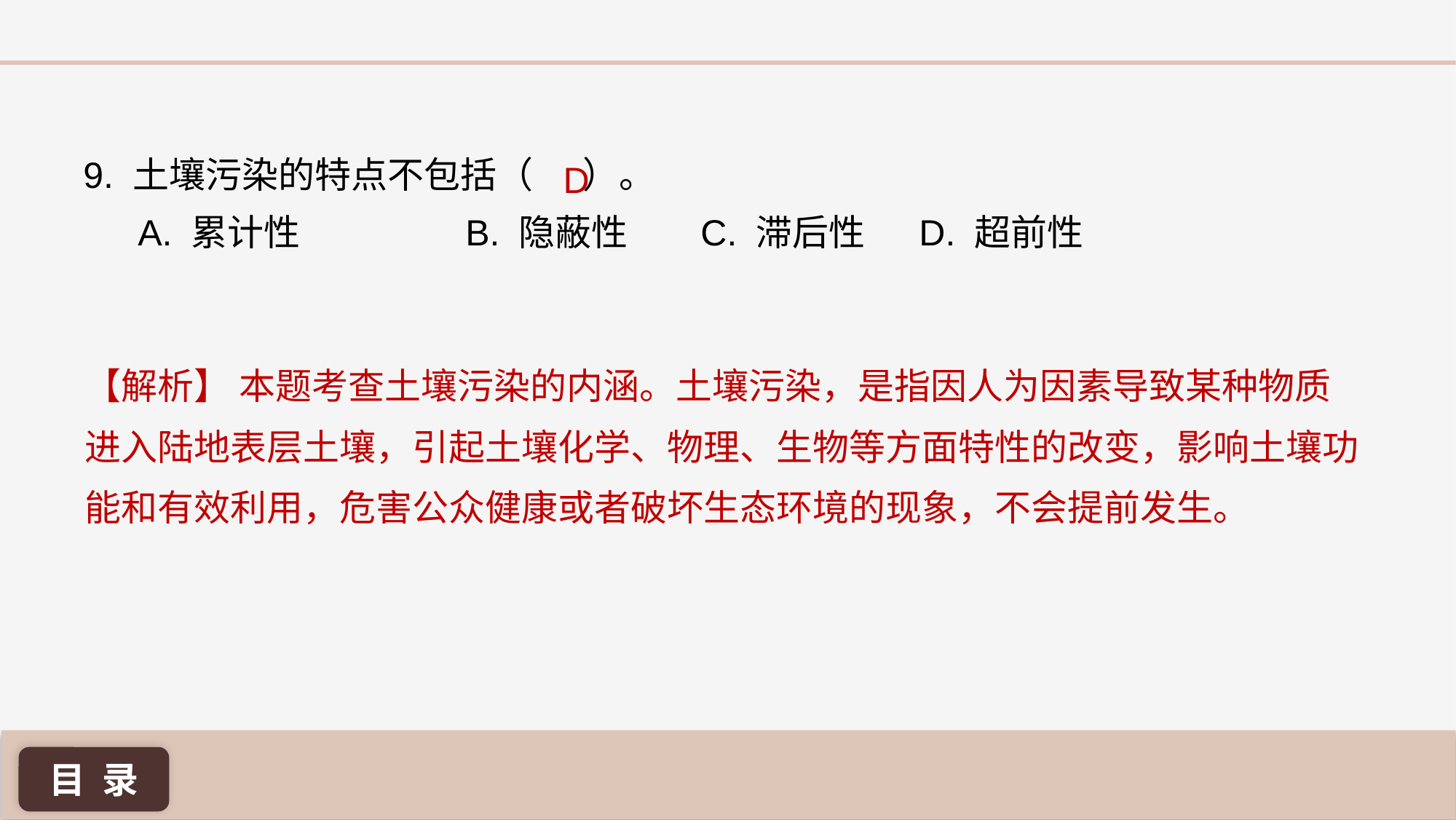

9. 土壤污染的特点不包括（	 ）。
A. 累计性 		B. 隐蔽性	 C. 滞后性	 D. 超前性
D
【解析】 本题考查土壤污染的内涵。土壤污染，是指因人为因素导致某种物质进入陆地表层土壤，引起土壤化学、物理、生物等方面特性的改变，影响土壤功能和有效利用，危害公众健康或者破坏生态环境的现象，不会提前发生。